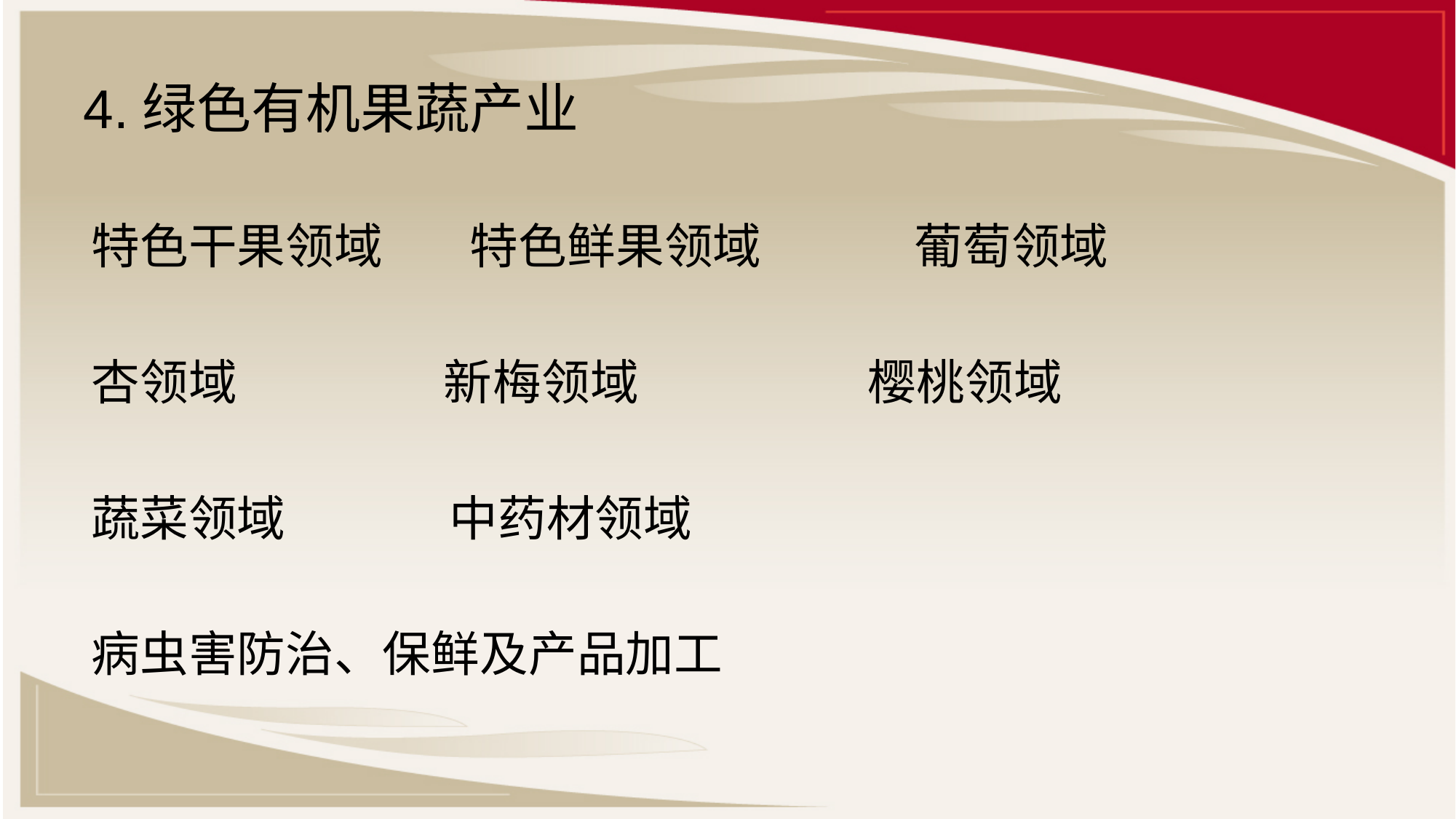

# 4.绿色有机果蔬产业
特色干果领域        特色鲜果领域              葡萄领域

杏领域                   新梅领域                     樱桃领域

蔬菜领域               中药材领域

病虫害防治、保鲜及产品加工